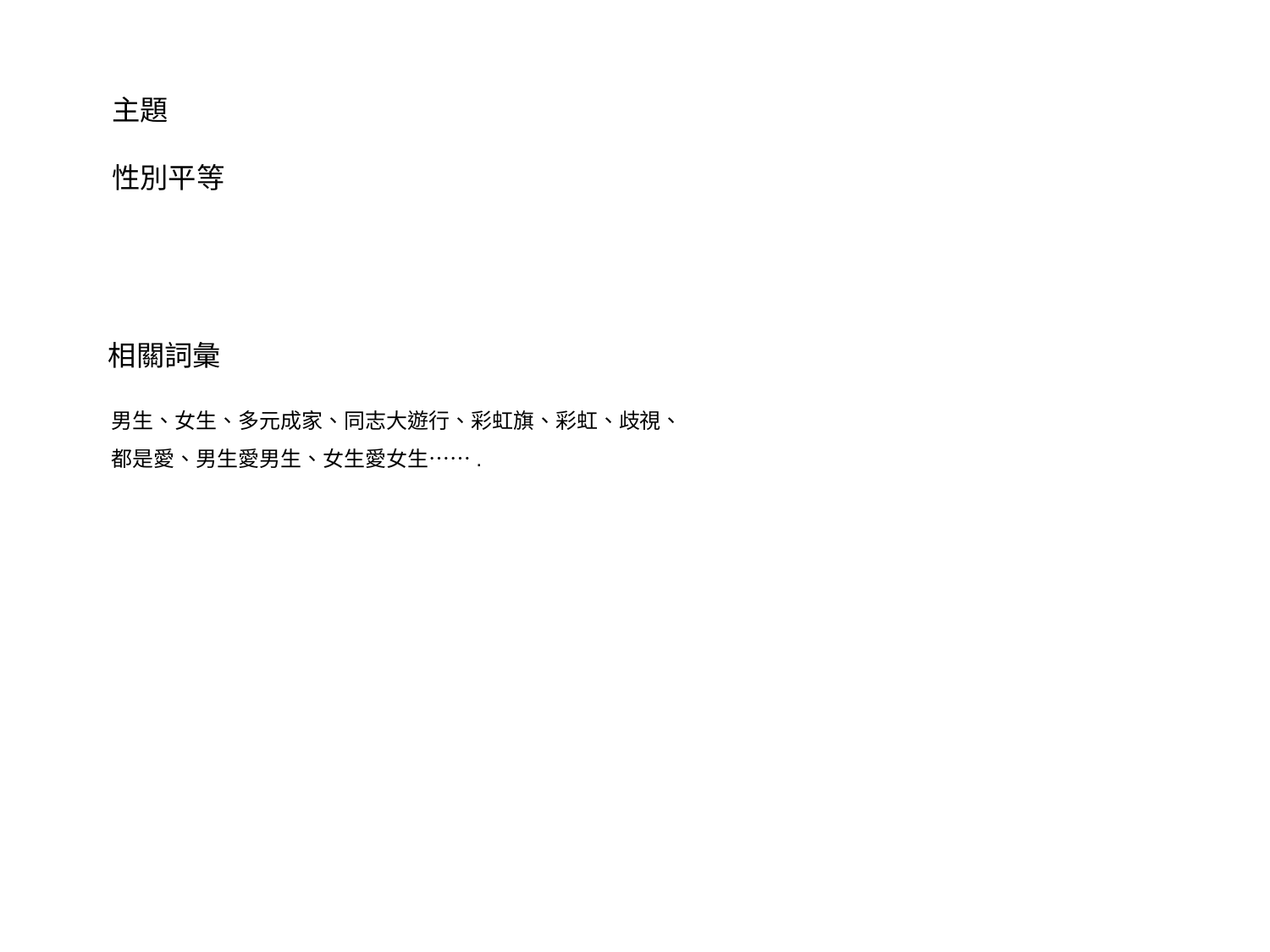

主題

性別平等
相關詞彙
男生、女生、多元成家、同志大遊行、彩虹旗、彩虹、歧視、
都是愛、男生愛男生、女生愛女生…….